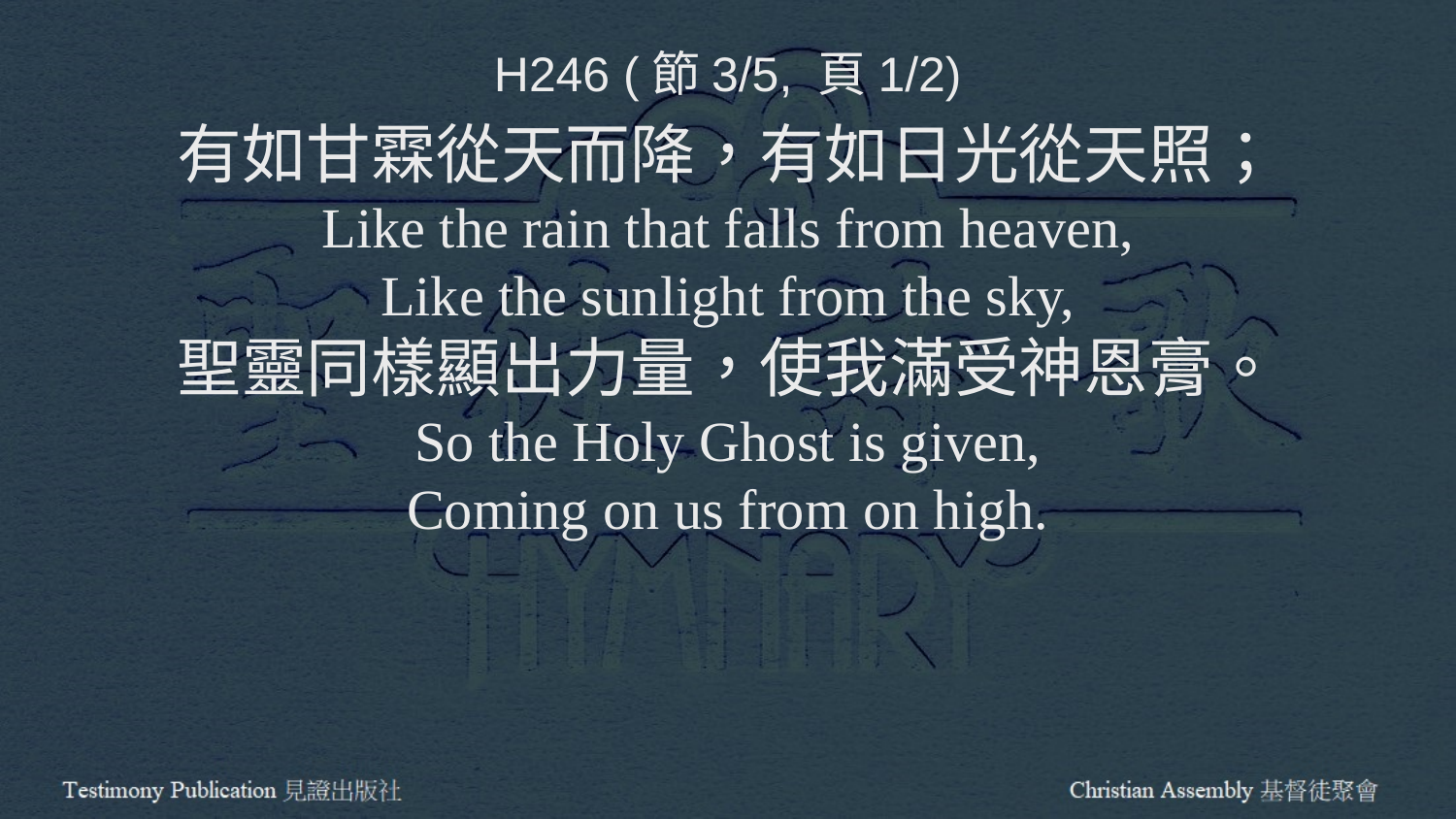

H246 (節3/5, 頁1/2)
有如甘霖從天而降，有如日光從天照；
Like the rain that falls from heaven,
Like the sunlight from the sky,
聖靈同樣顯出力量，使我滿受神恩膏。
So the Holy Ghost is given,
Coming on us from on high.